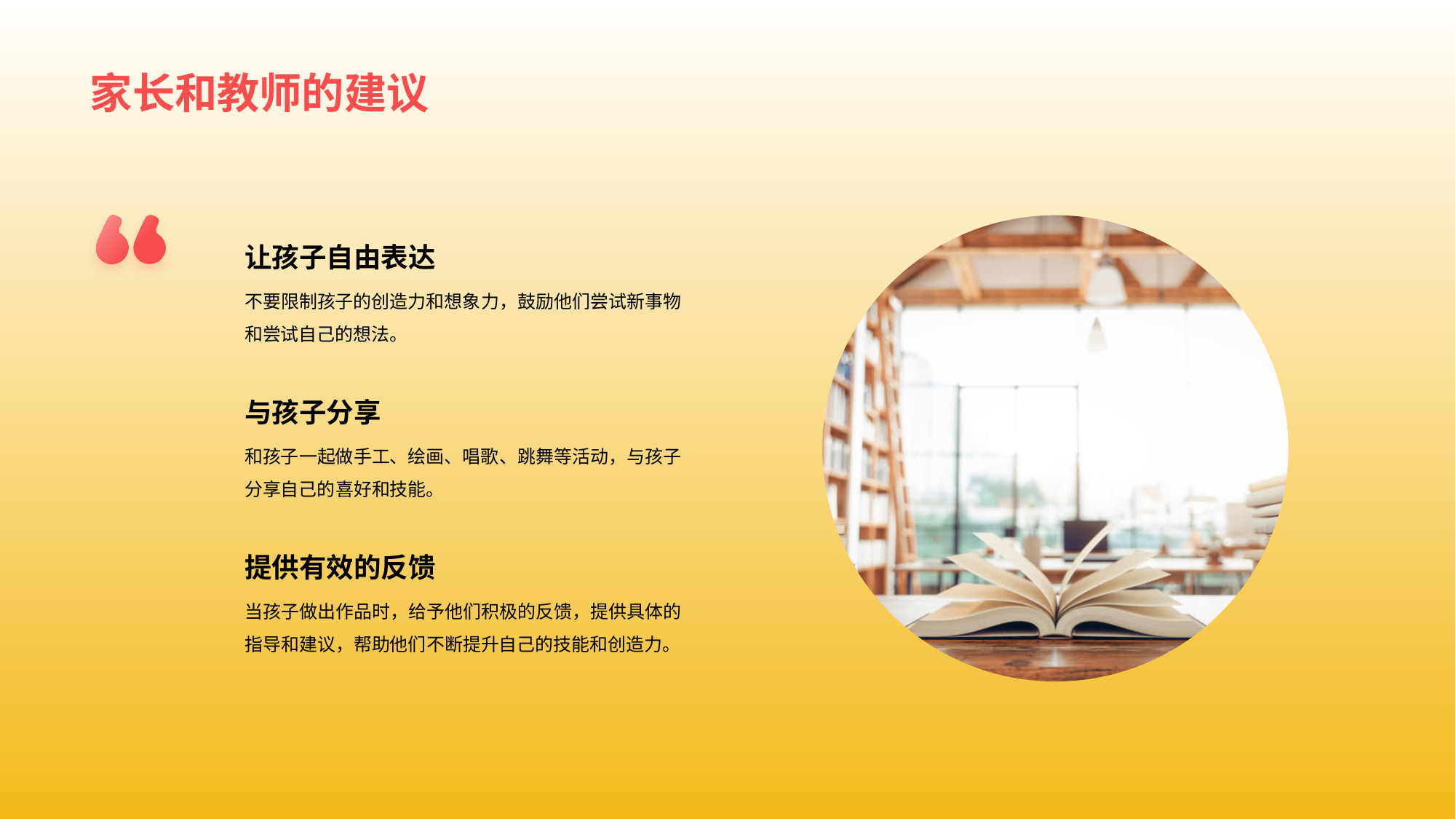

# 家 长和教师的建议

让孩 子自由表达
不要限制孩子的创造力和想象 力，鼓励他们尝试新事物和尝试自己的想法。
与孩 子分享
和孩子一起做手工、绘画、唱歌 、跳舞等活动，与孩子分享自己的喜好和技能。
提 供有效的反馈
当孩子 做出作品时，给予他们积极的反馈，提供具体的指导和建议，帮助他们不断提升自己的技能和创造力。